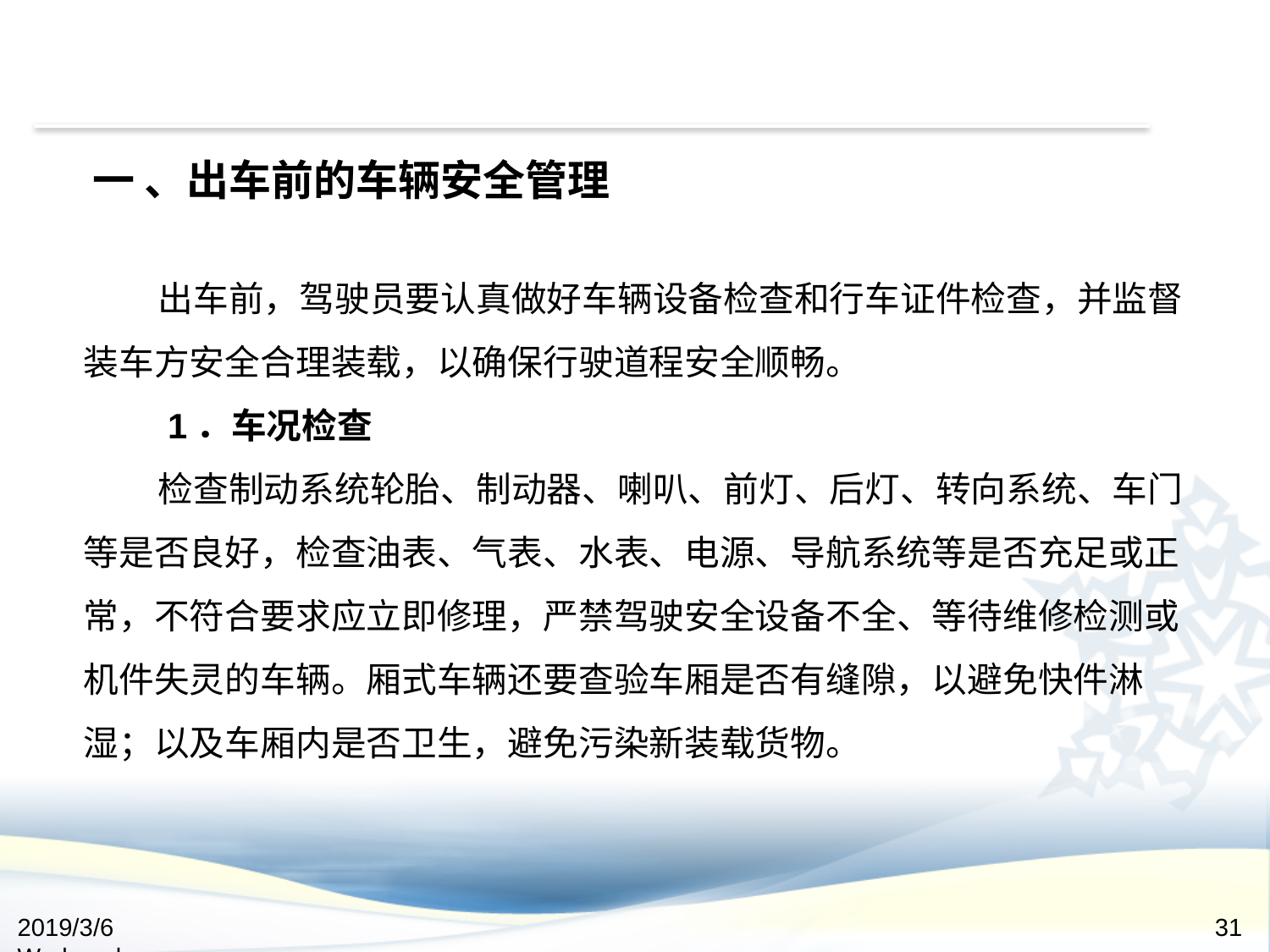

一 、出车前的车辆安全管理
出车前，驾驶员要认真做好车辆设备检查和行车证件检查，并监督装车方安全合理装载，以确保行驶道程安全顺畅。
 1．车况检查
检查制动系统轮胎、制动器、喇叭、前灯、后灯、转向系统、车门等是否良好，检查油表、气表、水表、电源、导航系统等是否充足或正常，不符合要求应立即修理，严禁驾驶安全设备不全、等待维修检测或机件失灵的车辆。厢式车辆还要查验车厢是否有缝隙，以避免快件淋湿；以及车厢内是否卫生，避免污染新装载货物。